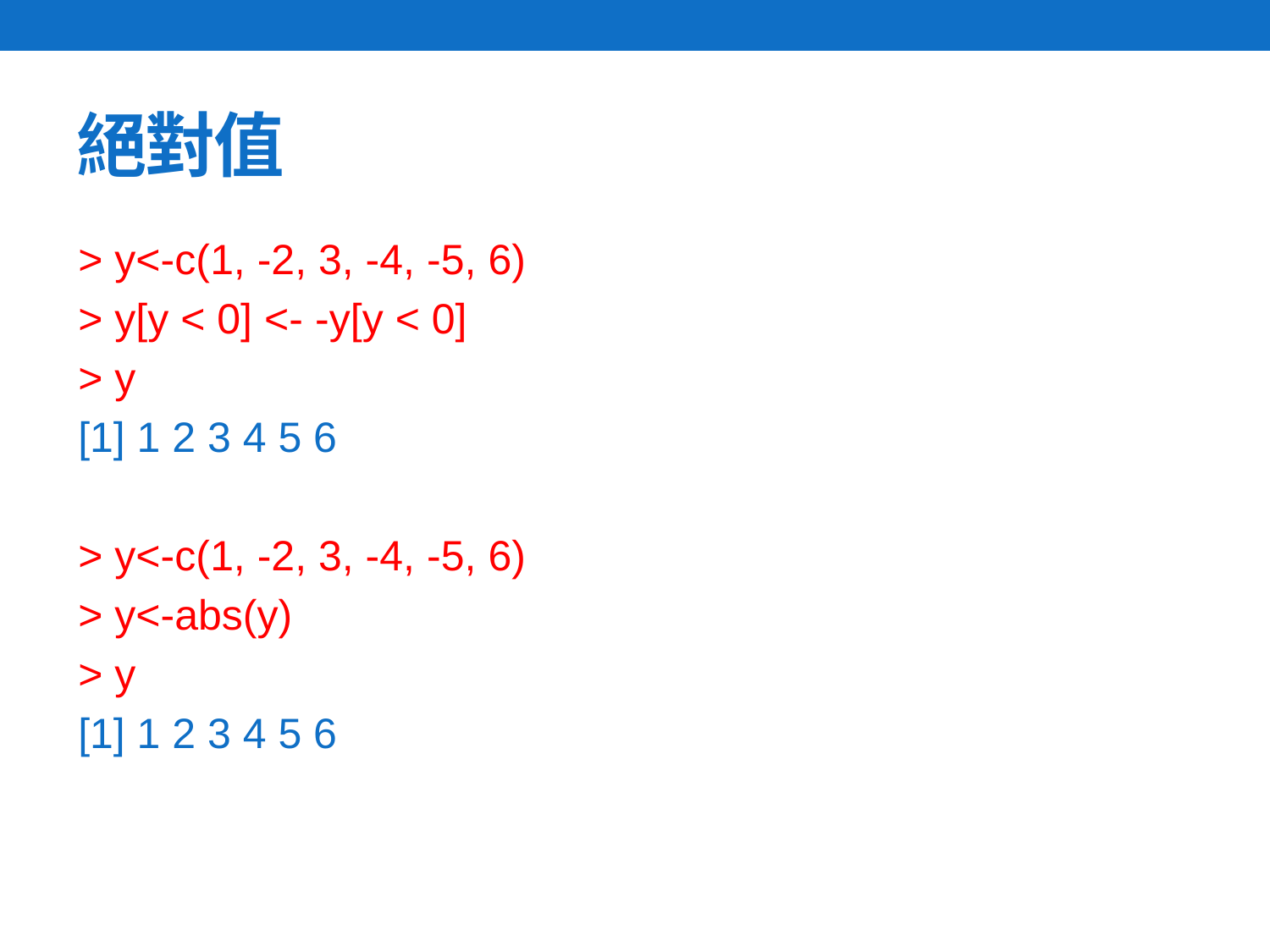

# 絕對值
> y<-c(1, -2, 3, -4, -5, 6)
> y[y < 0] <- -y[y < 0]
> y
[1] 1 2 3 4 5 6

> y<-c(1, -2, 3, -4, -5, 6)
> y<-abs(y)
> y
[1] 1 2 3 4 5 6